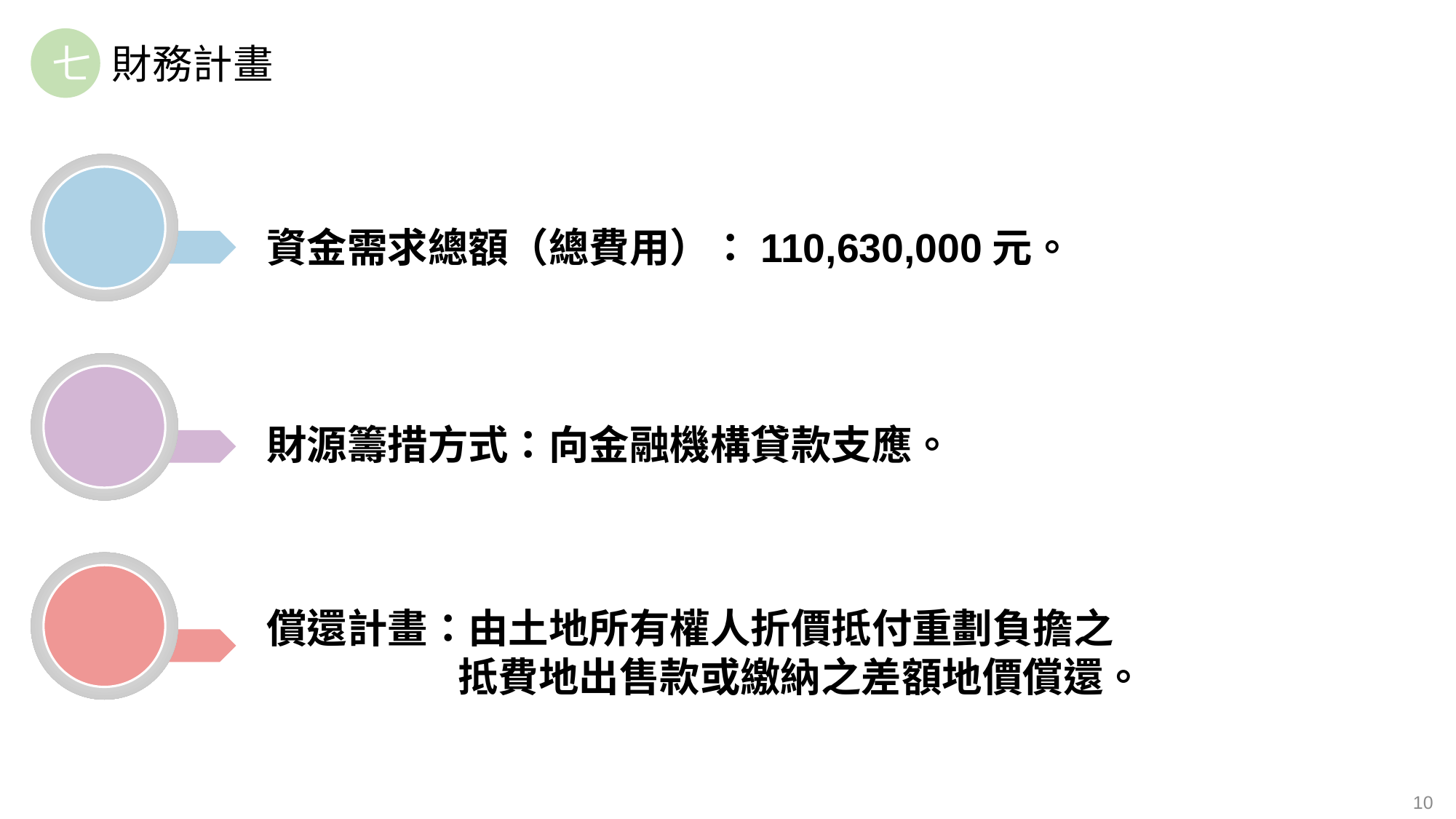

七
財務計畫

資金需求總額（總費用）：110,630,000元。

財源籌措方式：向金融機構貸款支應。

償還計畫：由土地所有權人折價抵付重劃負擔之
                    抵費地出售款或繳納之差額地價償還。
10